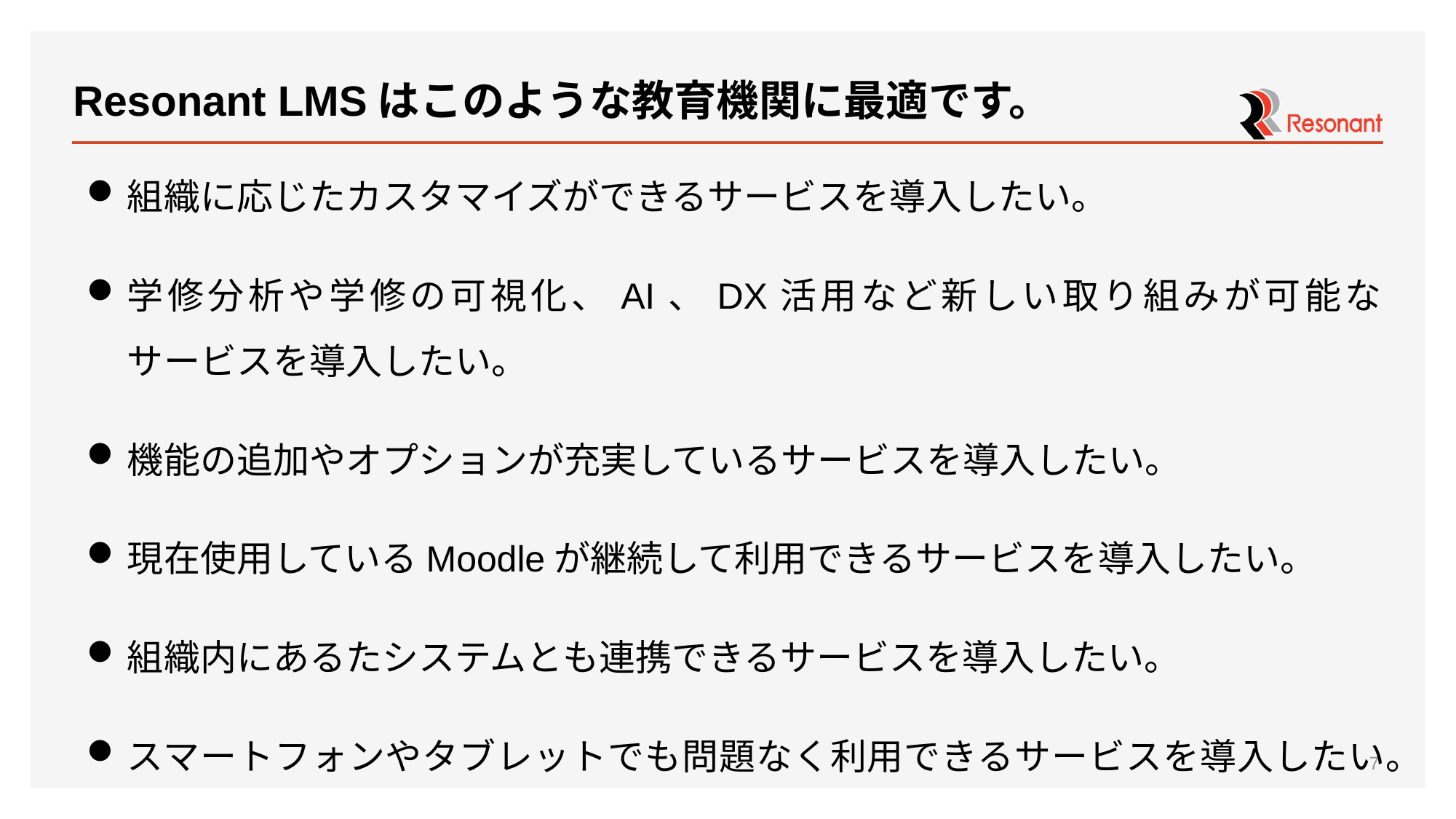

# Resonant LMSはこのような教育機関に最適です。
組織に応じたカスタマイズができるサービスを導入したい。
学修分析や学修の可視化、AI、DX活用など新しい取り組みが可能な
サービスを導入したい。
機能の追加やオプションが充実しているサービスを導入したい。
現在使用しているMoodleが継続して利用できるサービスを導入したい。
組織内にあるたシステムとも連携できるサービスを導入したい。
スマートフォンやタブレットでも問題なく利用できるサービスを導入したい。
7